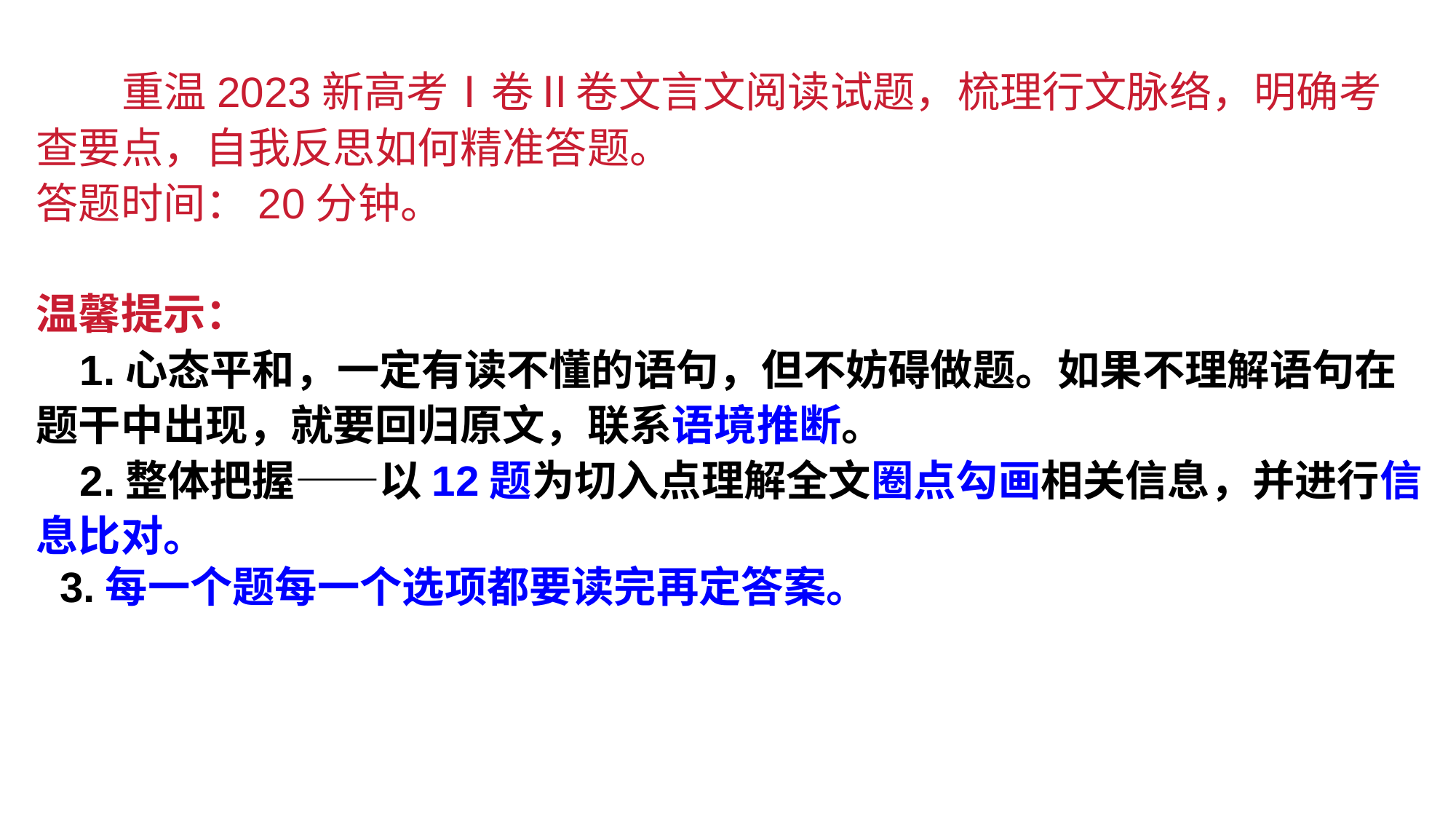

重温2023新高考Ⅰ卷Ⅱ卷文言文阅读试题，梳理行文脉络，明确考查要点，自我反思如何精准答题。
答题时间：20分钟。

温馨提示：
1.心态平和，一定有读不懂的语句，但不妨碍做题。如果不理解语句在题干中出现，就要回归原文，联系语境推断。
2.整体把握——以12题为切入点理解全文圈点勾画相关信息，并进行信息比对。
  3.每一个题每一个选项都要读完再定答案。